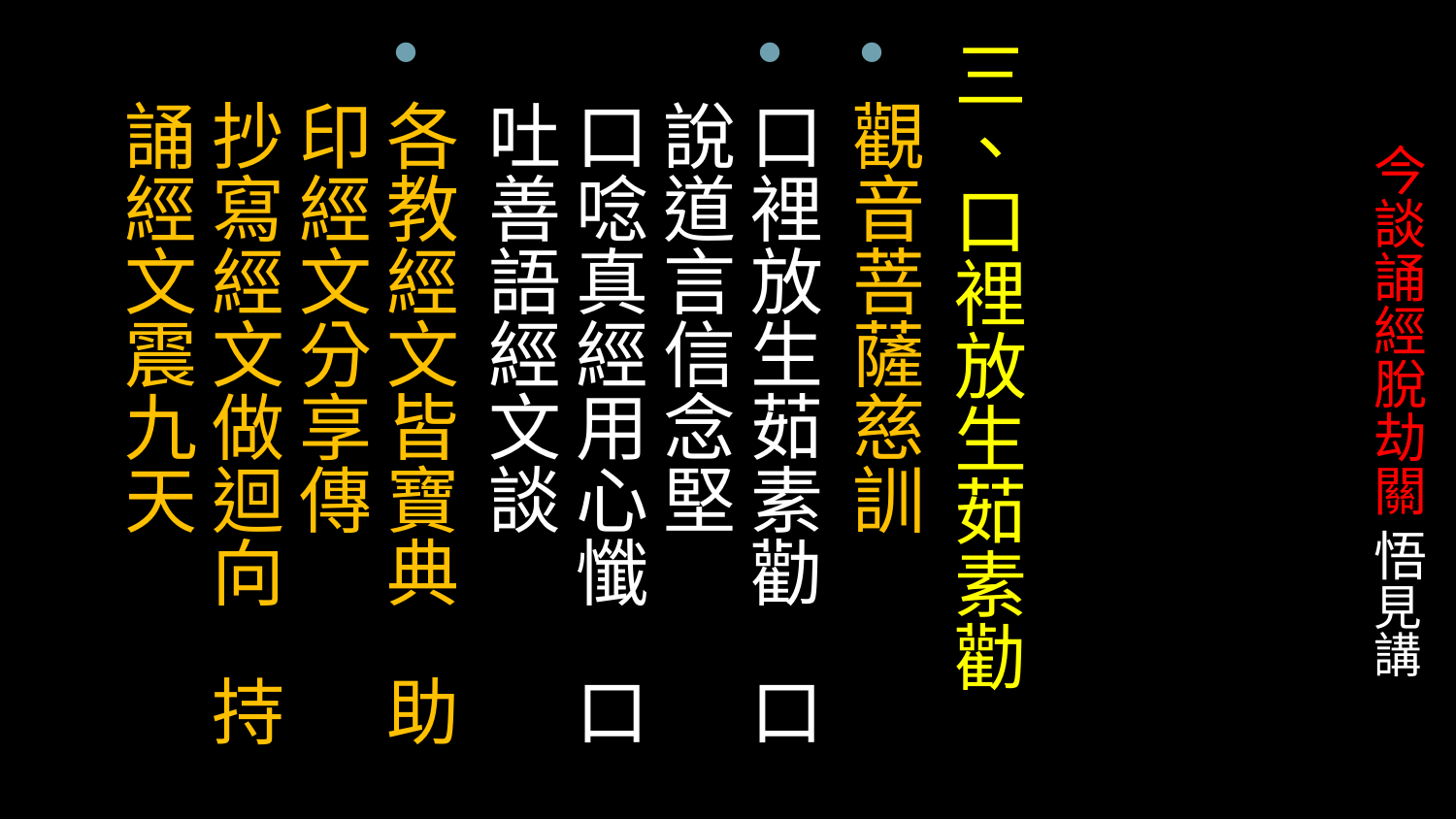

三、口裡放生茹素勸
觀音菩薩慈訓
口裡放生茹素勸    口說道言信念堅
口唸真經用心懺    口吐善語經文談
各教經文皆寶典    助印經文分享傳
抄寫經文做迴向    持誦經文震九天

# 今談誦經脫劫關 悟見講